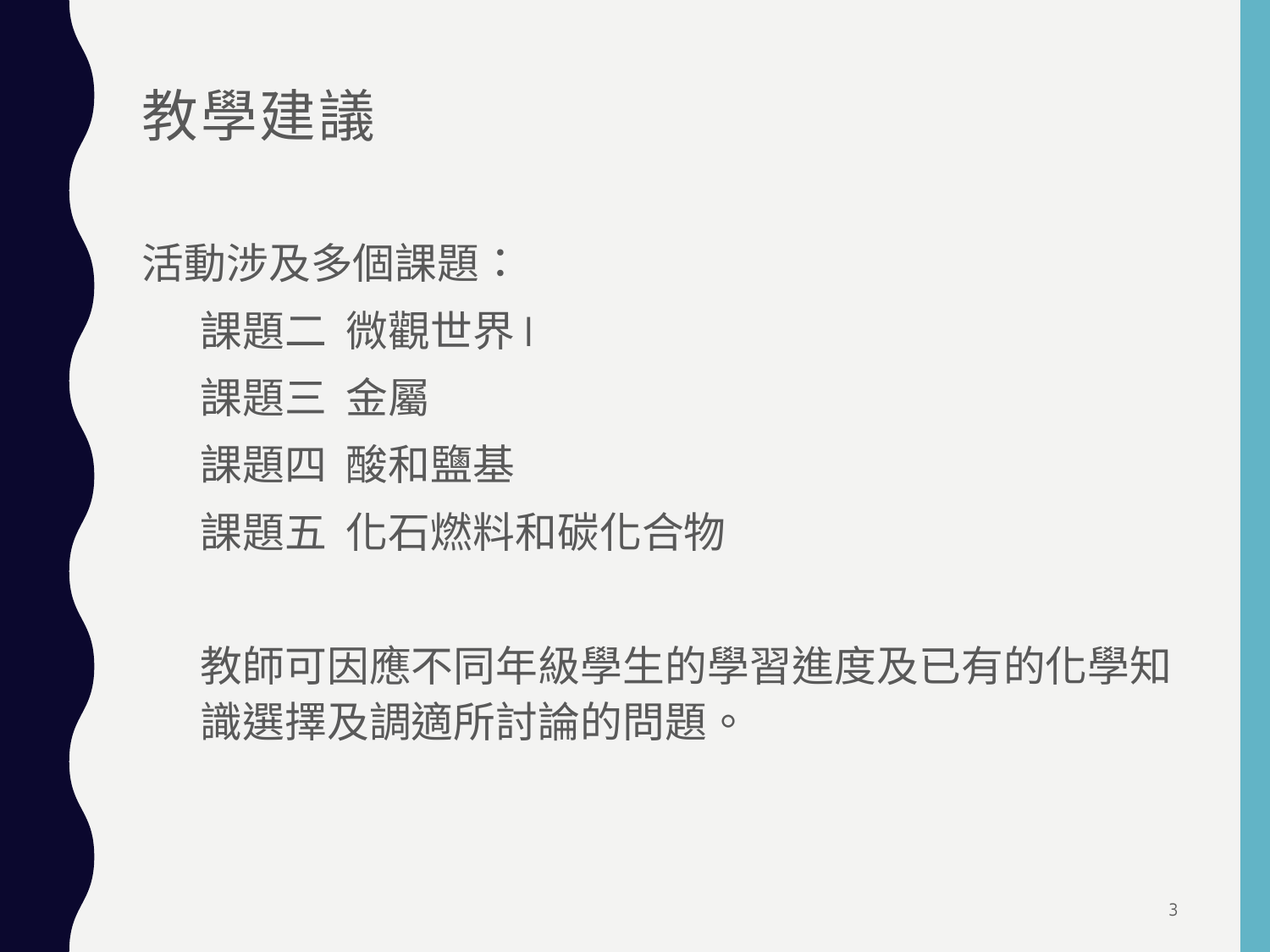

# 教學建議
活動涉及多個課題：
課題二  微觀世界I
課題三  金屬
課題四  酸和鹽基
課題五  化石燃料和碳化合物

教師可因應不同年級學生的學習進度及已有的化學知識選擇及調適所討論的問題。

3